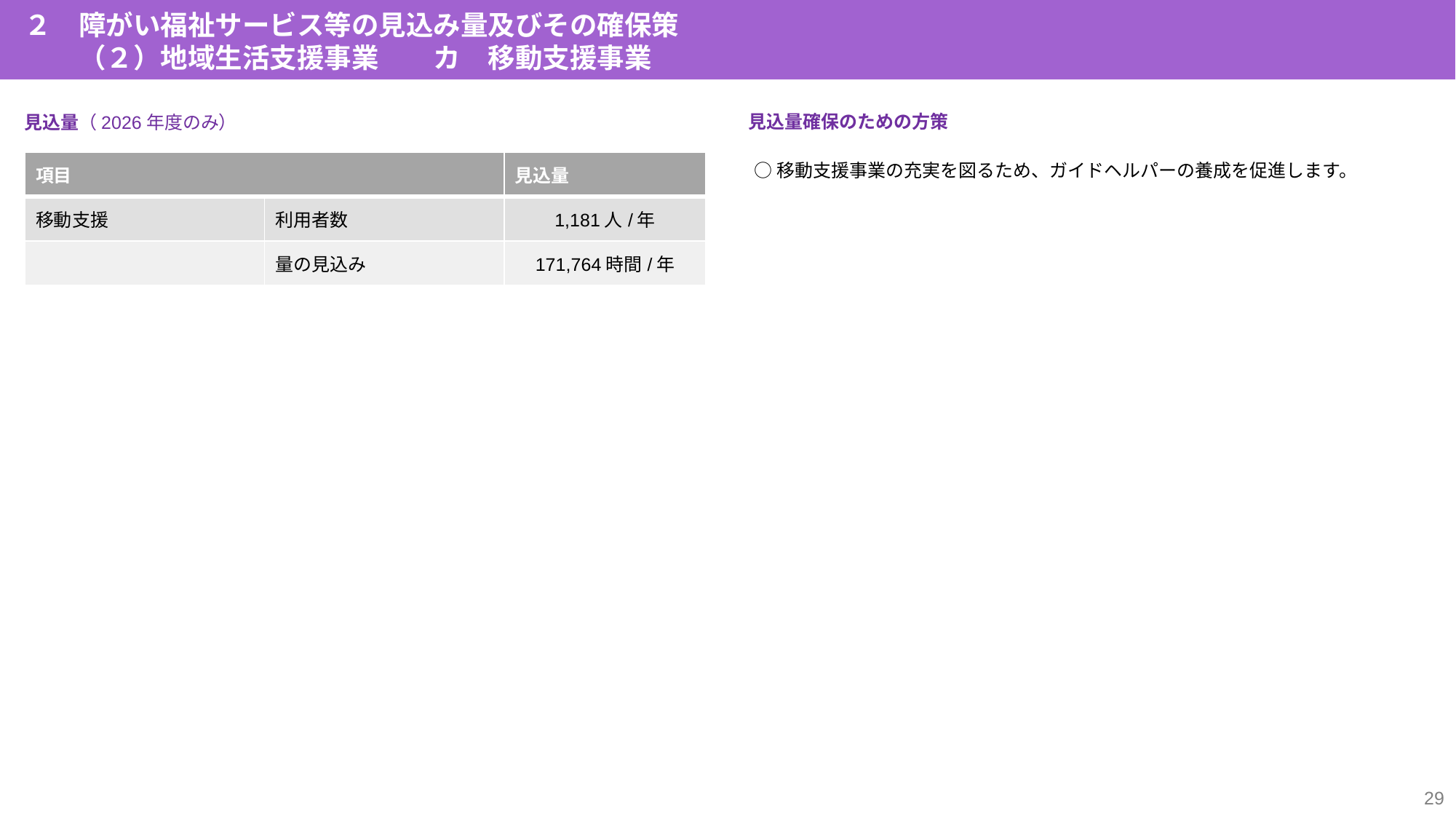

２　障がい福祉サービス等の見込み量及びその確保策
　　（２）地域生活支援事業　　カ　移動支援事業
見込量確保のための方策
見込量（2026年度のみ）
| 項目 |  | 見込量 |
| --- | --- | --- |
| 移動支援 | 利用者数 | 1,181人/年 |
|  | 量の見込み | 171,764時間/年 |
○移動支援事業の充実を図るため、ガイドヘルパーの養成を促進します。
29